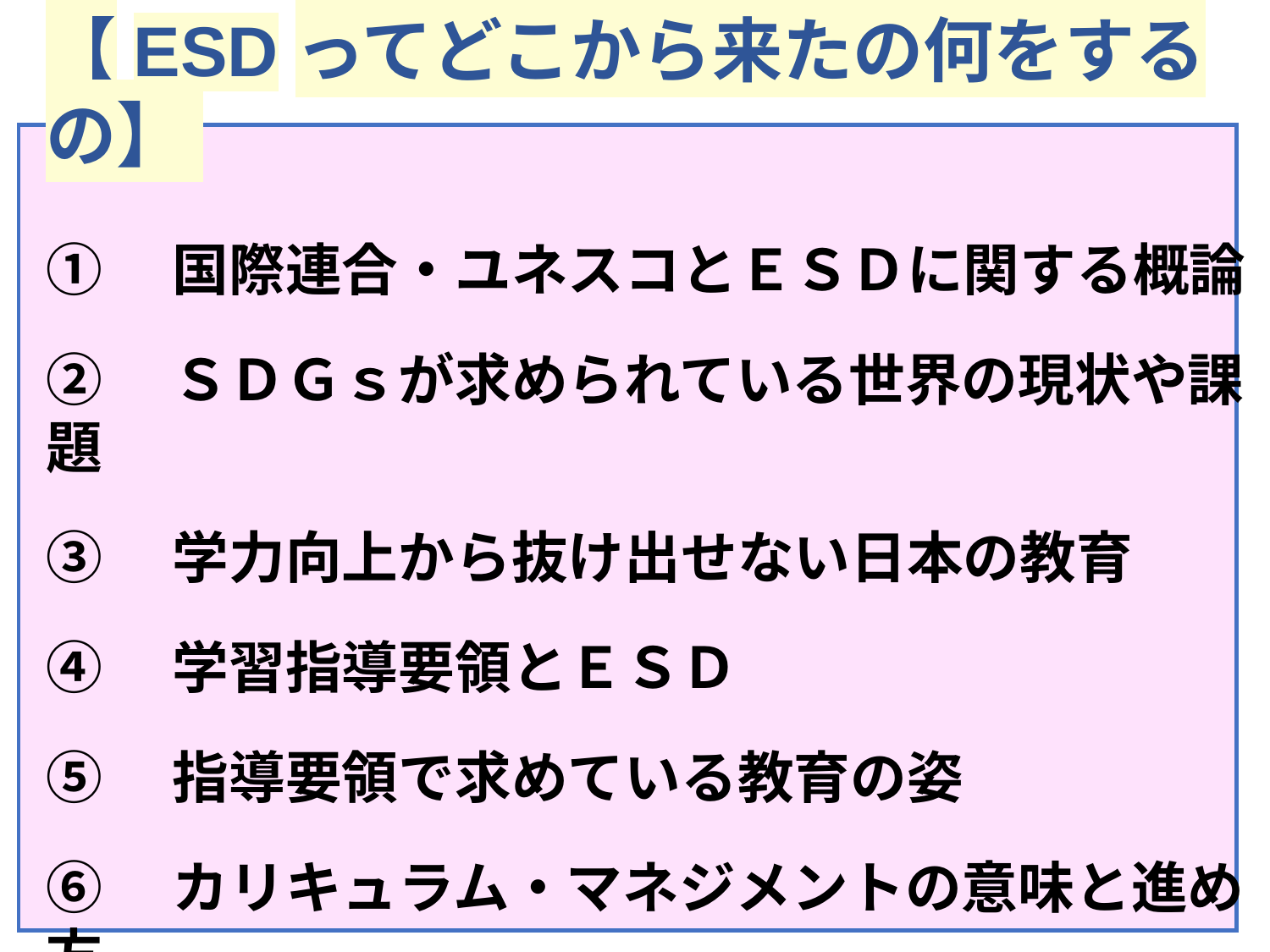

【ESDってどこから来たの何をするの】

①　国際連合・ユネスコとＥＳＤに関する概論

②　ＳＤＧｓが求められている世界の現状や課題

③　学力向上から抜け出せない日本の教育

④　学習指導要領とＥＳＤ

⑤　指導要領で求めている教育の姿

⑥　カリキュラム・マネジメントの意味と進め方

⑦　中等教育の課題